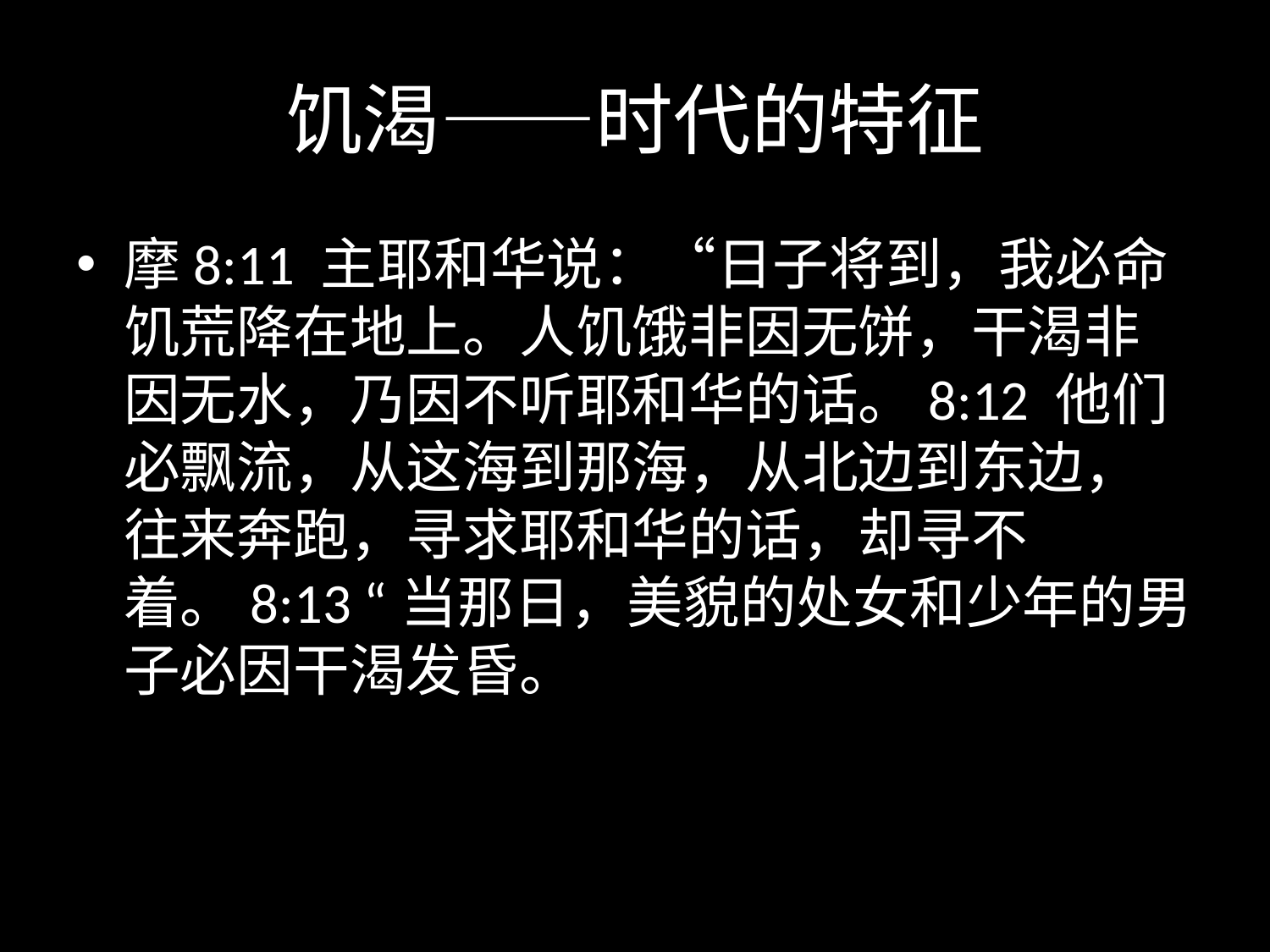

# 饥渴——时代的特征
摩8:11 主耶和华说：“日子将到，我必命饥荒降在地上。人饥饿非因无饼，干渴非因无水，乃因不听耶和华的话。8:12 他们必飘流，从这海到那海，从北边到东边，往来奔跑，寻求耶和华的话，却寻不着。8:13 “当那日，美貌的处女和少年的男子必因干渴发昏。